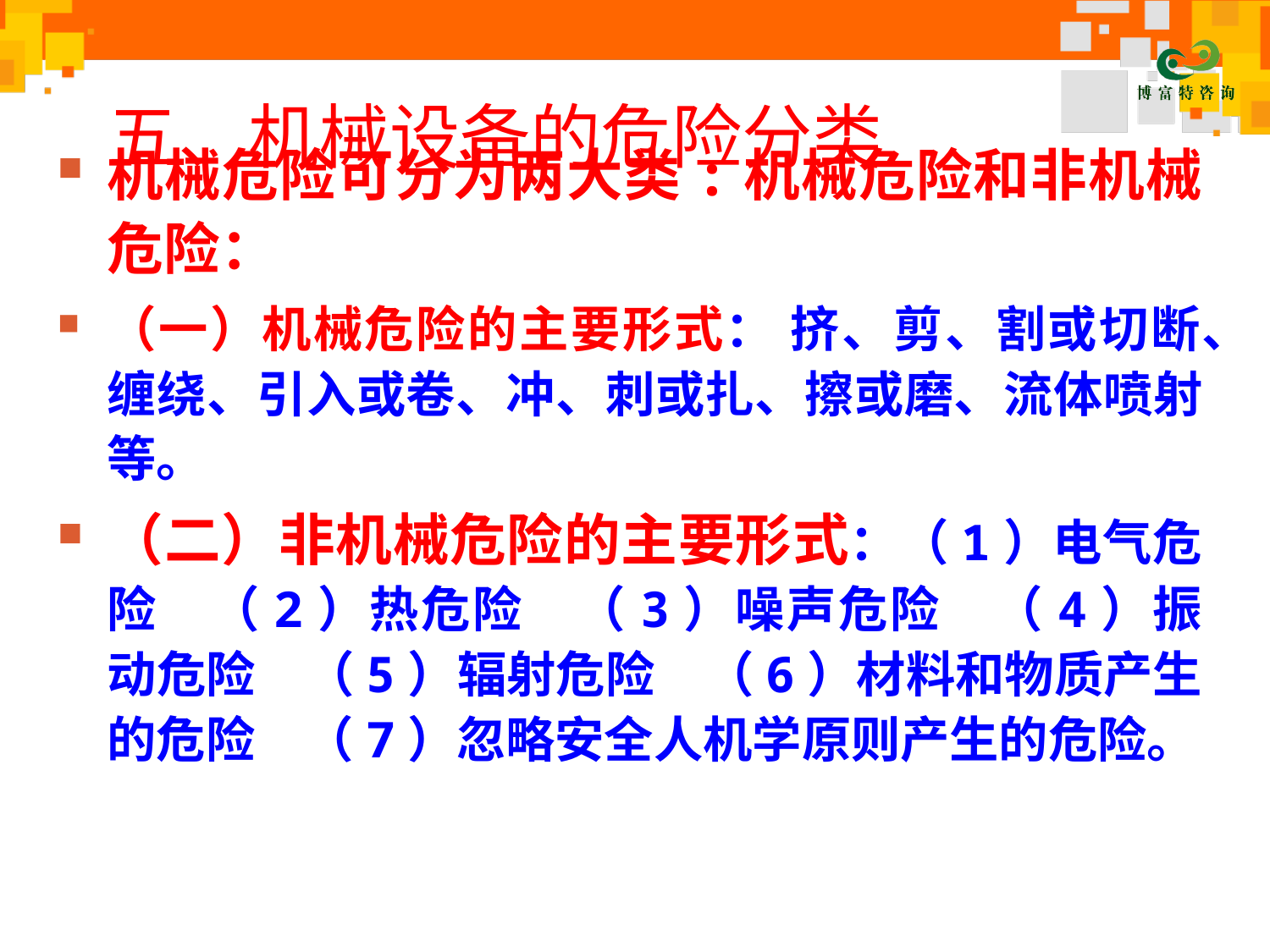

# 五、机械设备的危险分类
机械危险可分为两大类:机械危险和非机械危险：
（一）机械危险的主要形式： 挤、剪、割或切断、缠绕、引入或卷、冲、刺或扎、擦或磨、流体喷射等。
（二）非机械危险的主要形式：（1）电气危险　（2）热危险　（3）噪声危险　（4）振动危险　（5）辐射危险　（6）材料和物质产生的危险　（7）忽略安全人机学原则产生的危险。